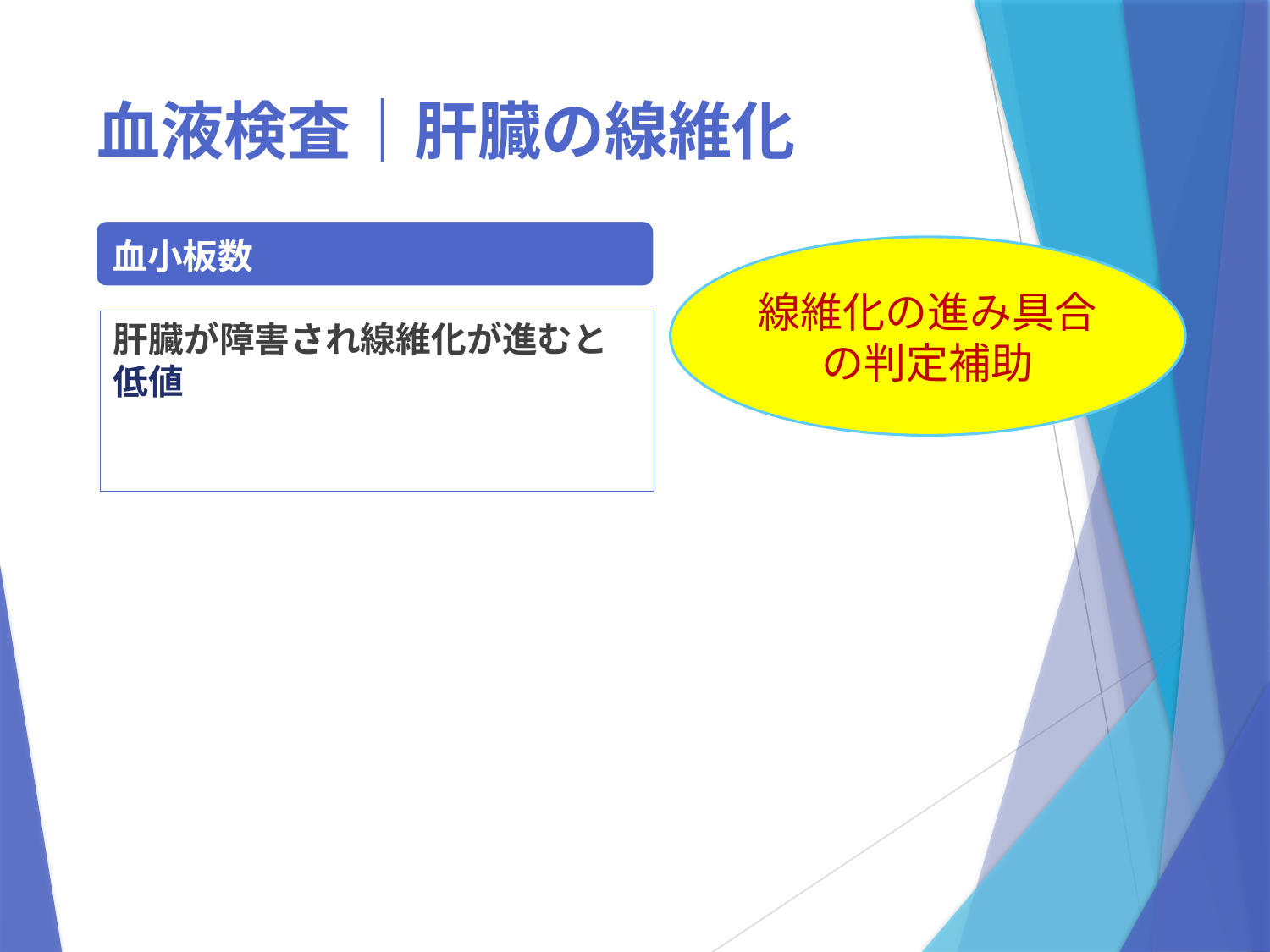

# 血液検査｜肝臓の線維化
血小板数
線維化の進み具合の判定補助
肝臓が障害され線維化が進むと低値